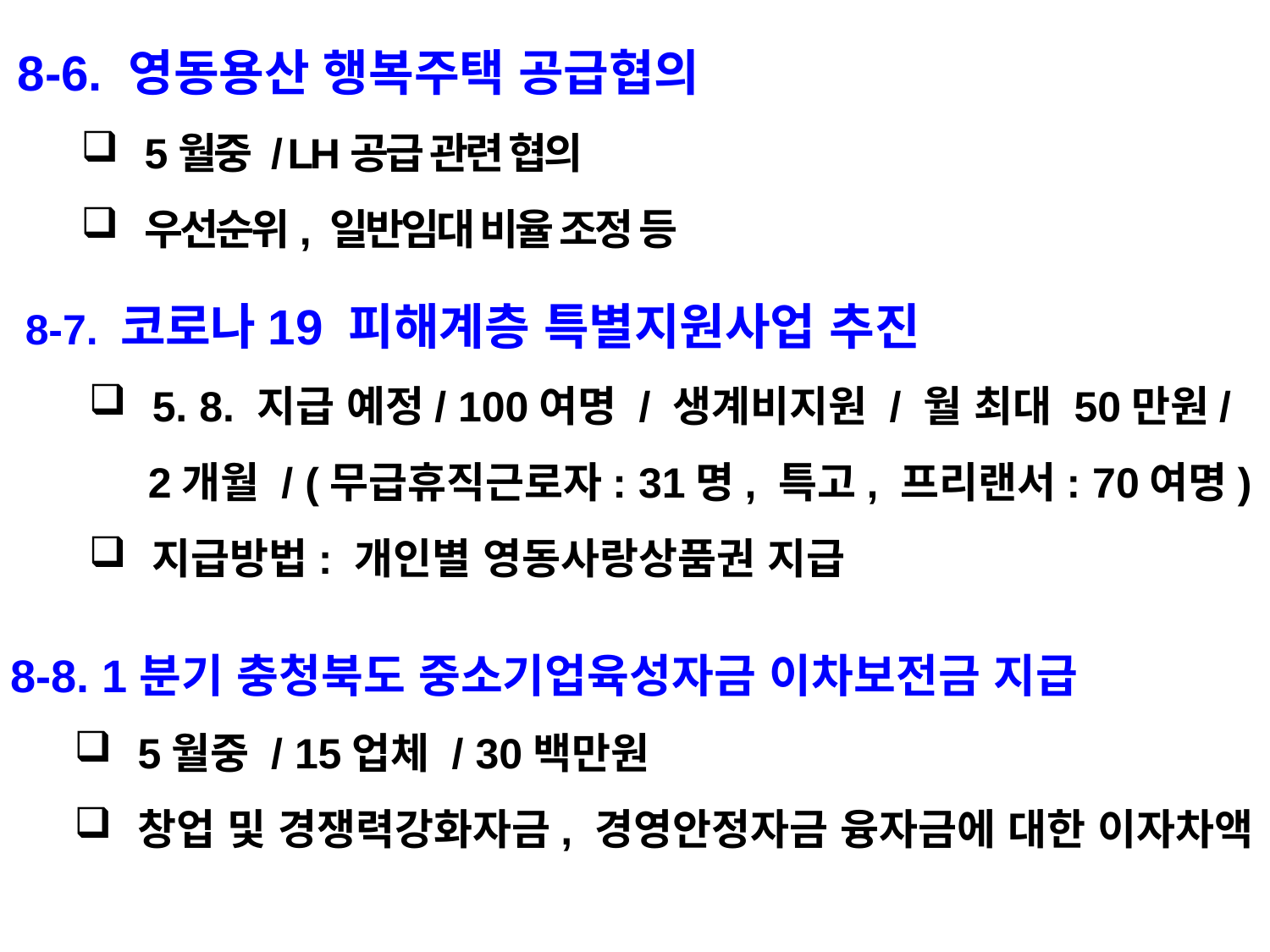

8-6. 영동용산 행복주택 공급협의
5월중 / LH공급 관련 협의
우선순위, 일반임대 비율 조정 등
8-7. 코로나19 피해계층 특별지원사업 추진
5. 8. 지급 예정/ 100여명 / 생계비지원 / 월 최대 50만원/
     2개월 / (무급휴직근로자: 31명, 특고, 프리랜서: 70여명)
지급방법: 개인별 영동사랑상품권 지급

8-8. 1분기 충청북도 중소기업육성자금 이차보전금 지급
5월중 / 15업체 / 30백만원
창업 및 경쟁력강화자금, 경영안정자금 융자금에 대한 이자차액